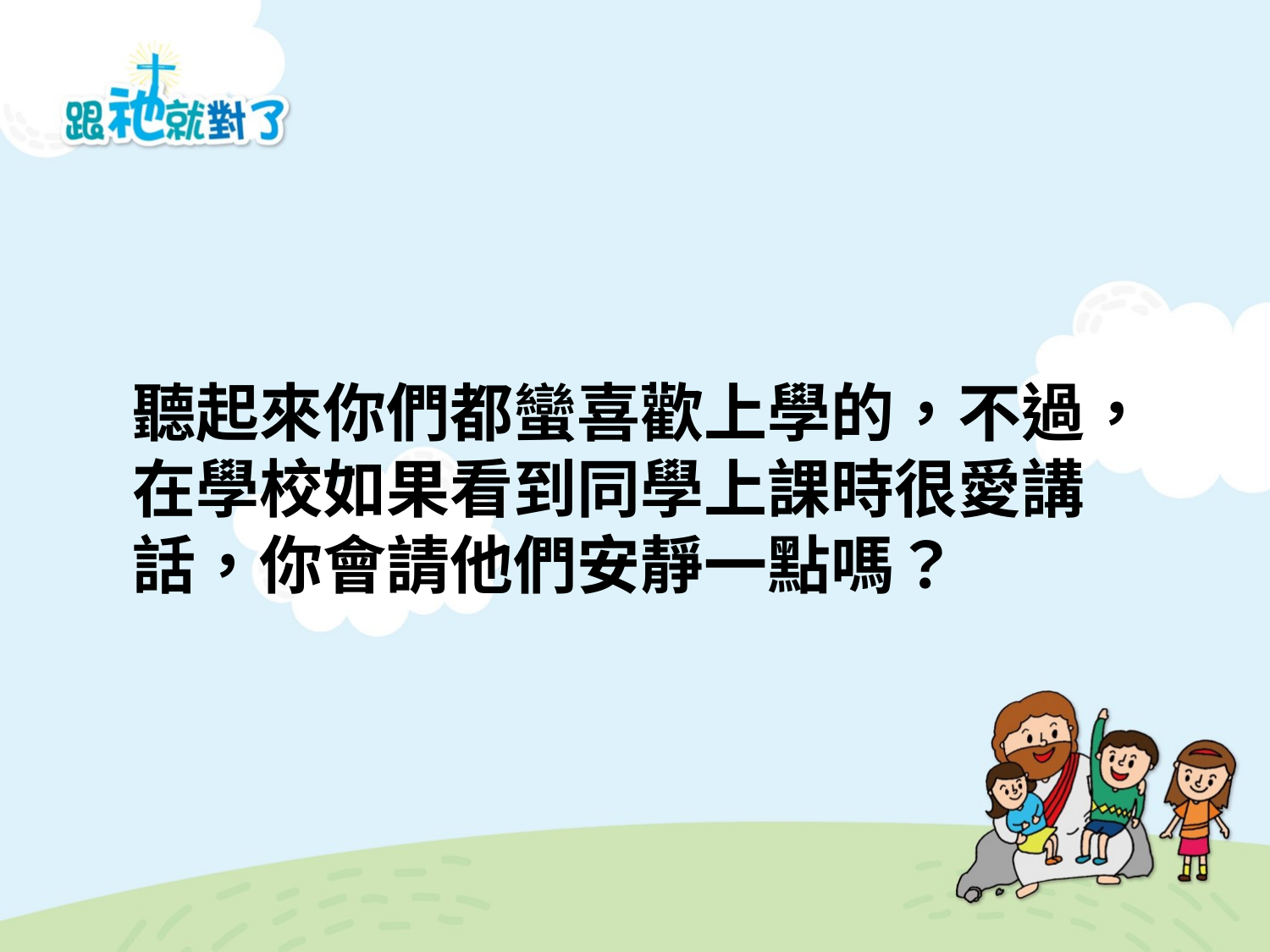

聽起來你們都蠻喜歡上學的，不過，在學校如果看到同學上課時很愛講話，你會請他們安靜一點嗎？